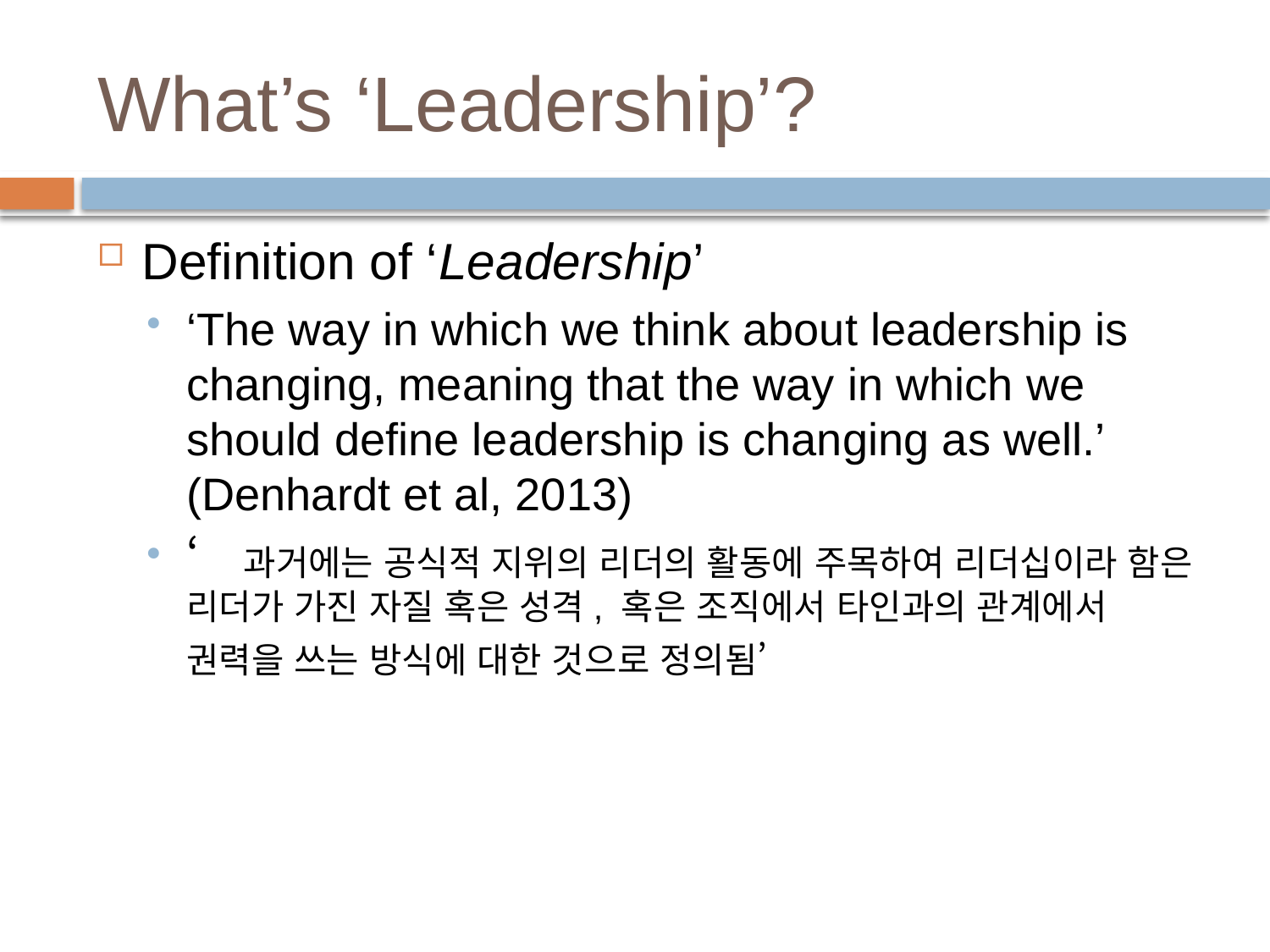

# What’s ‘Leadership’?
Definition of ‘Leadership’
‘The way in which we think about leadership is changing, meaning that the way in which we should define leadership is changing as well.’ (Denhardt et al, 2013)
‘과거에는 공식적 지위의 리더의 활동에 주목하여 리더십이라 함은 리더가 가진 자질 혹은 성격, 혹은 조직에서 타인과의 관계에서 권력을 쓰는 방식에 대한 것으로 정의됨’